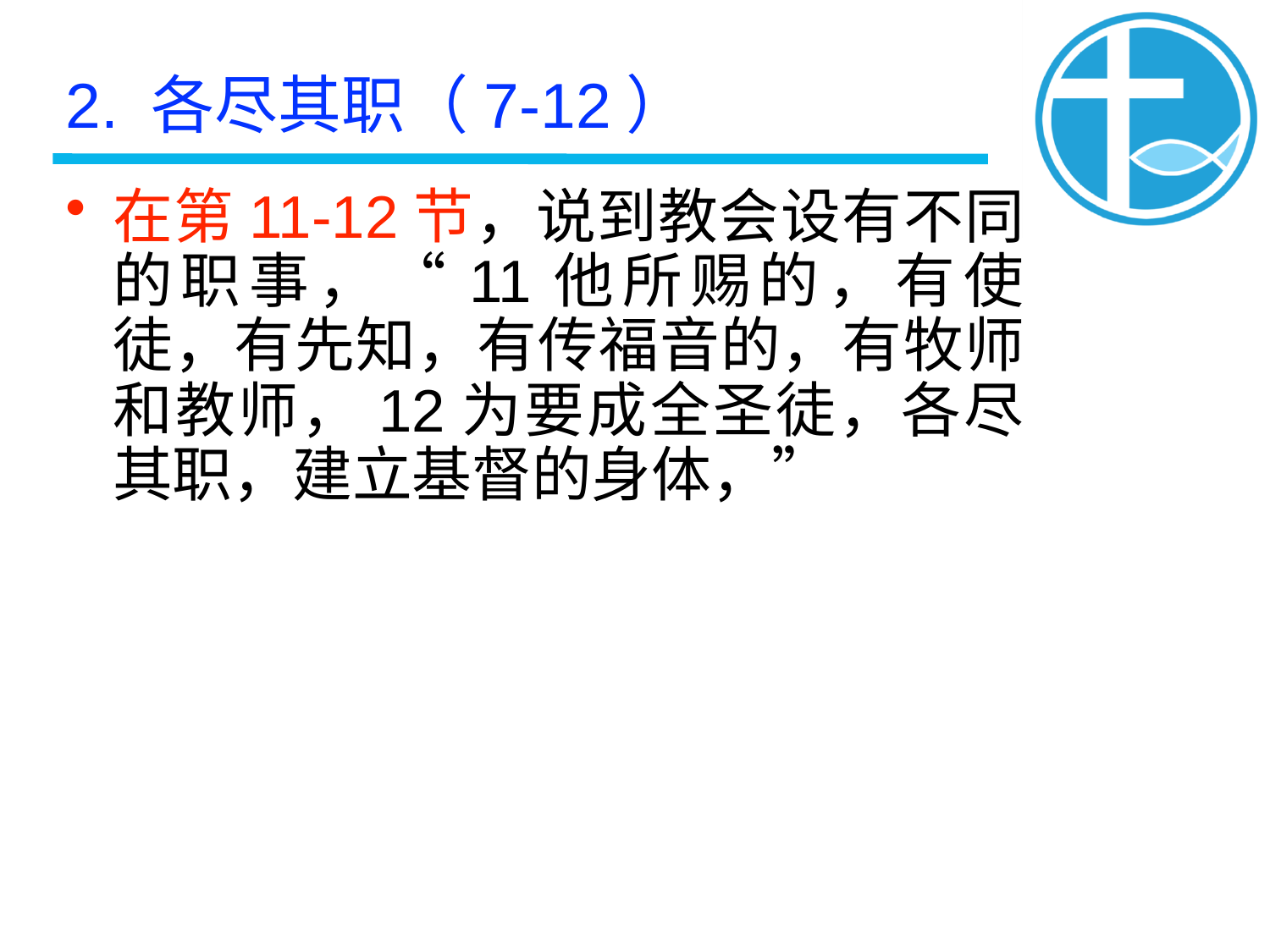

2. 各尽其职（7-12）
在第11-12节，说到教会设有不同的职事，“11他所赐的，有使徒，有先知，有传福音的，有牧师和教师，12为要成全圣徒，各尽其职，建立基督的身体，”